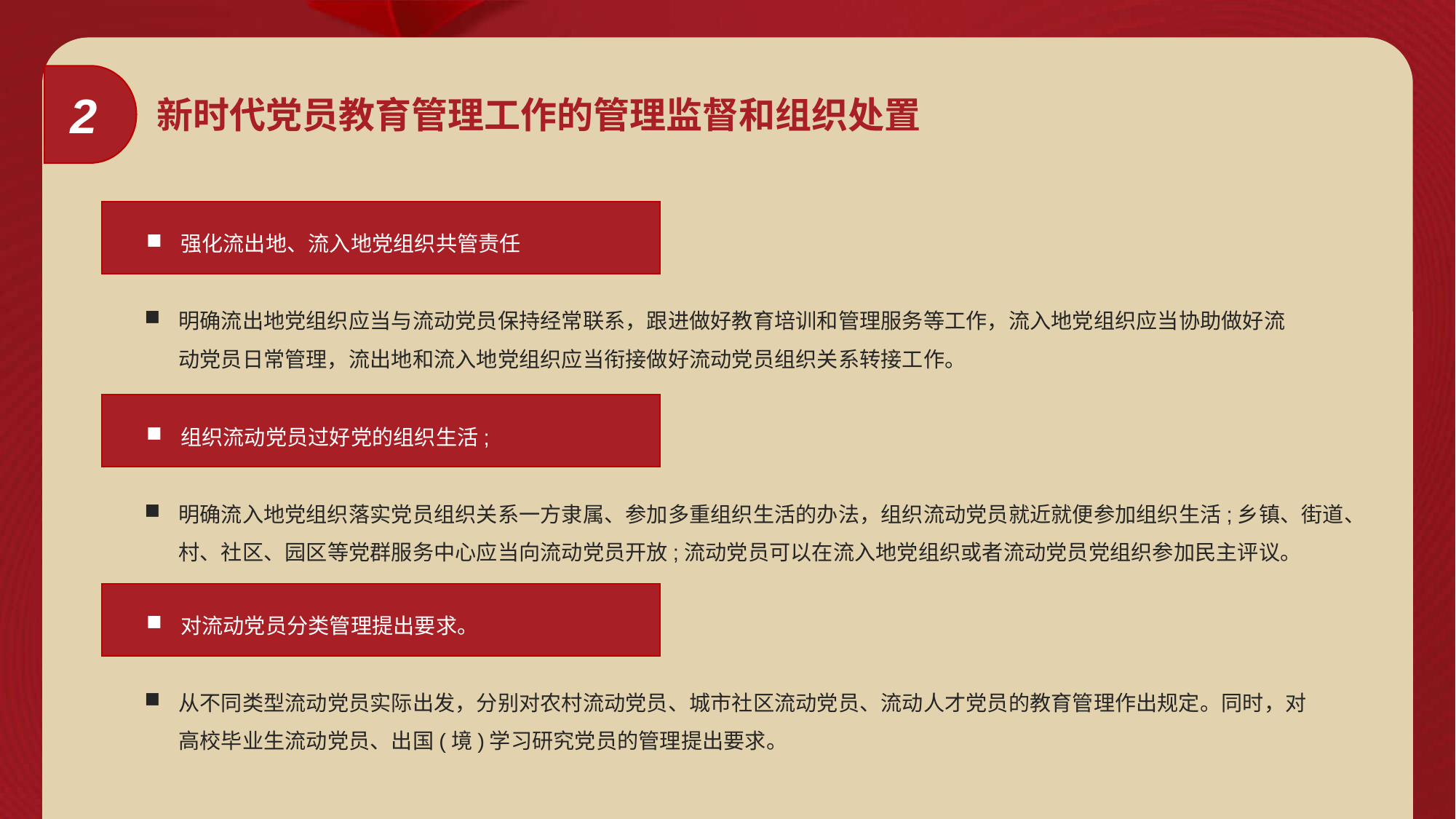

2
新时代党员教育管理工作的管理监督和组织处置

强化流出地、流入地党组织共管责任
明确流出地党组织应当与流动党员保持经常联系，跟进做好教育培训和管理服务等工作，流入地党组织应当协助做好流动党员日常管理，流出地和流入地党组织应当衔接做好流动党员组织关系转接工作。

组织流动党员过好党的组织生活;
明确流入地党组织落实党员组织关系一方隶属、参加多重组织生活的办法，组织流动党员就近就便参加组织生活;乡镇、街道、村、社区、园区等党群服务中心应当向流动党员开放;流动党员可以在流入地党组织或者流动党员党组织参加民主评议。

对流动党员分类管理提出要求。
从不同类型流动党员实际出发，分别对农村流动党员、城市社区流动党员、流动人才党员的教育管理作出规定。同时，对高校毕业生流动党员、出国(境)学习研究党员的管理提出要求。